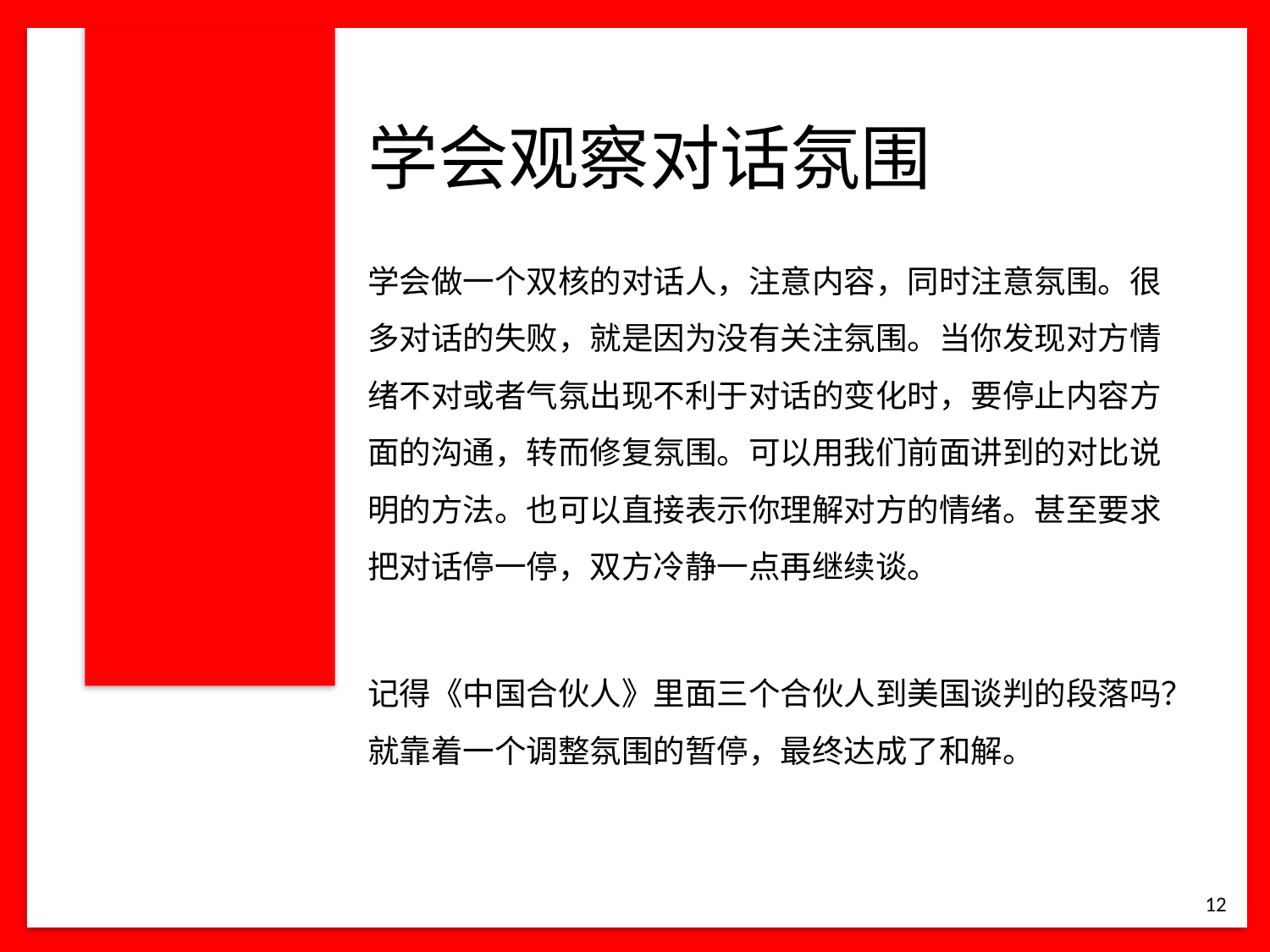

# 学会观察对话氛围
学会做一个双核的对话人，注意内容，同时注意氛围。很多对话的失败，就是因为没有关注氛围。当你发现对方情绪不对或者气氛出现不利于对话的变化时，要停止内容方面的沟通，转而修复氛围。可以用我们前面讲到的对比说明的方法。也可以直接表示你理解对方的情绪。甚至要求把对话停一停，双方冷静一点再继续谈。

记得《中国合伙人》里面三个合伙人到美国谈判的段落吗？就靠着一个调整氛围的暂停，最终达成了和解。